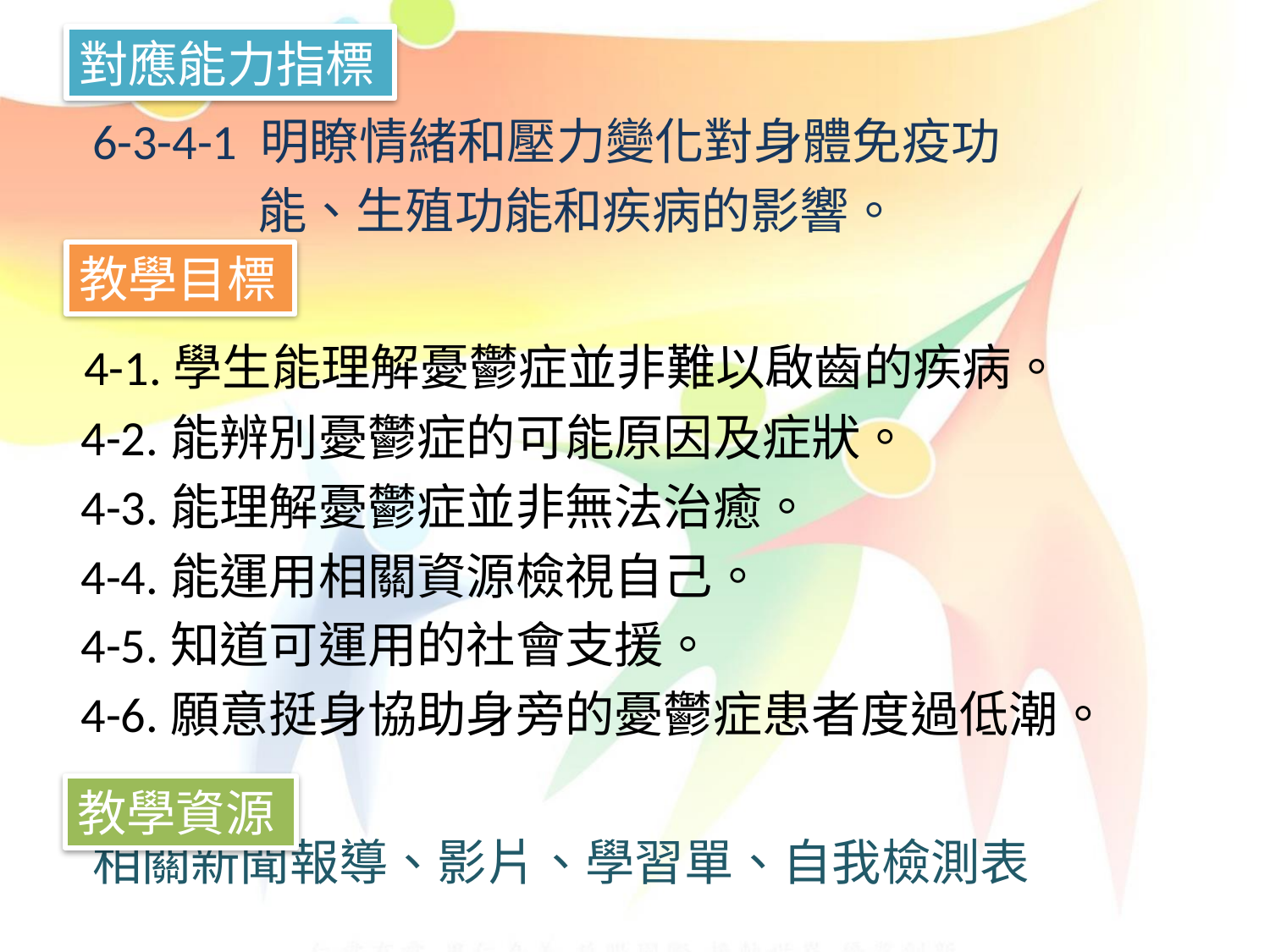

6-3-4-1 明瞭情緒和壓力變化對身體免疫功
                  能、生殖功能和疾病的影響。

   4-1.學生能理解憂鬱症並非難以啟齒的疾病。
   4-2.能辨別憂鬱症的可能原因及症狀。
   4-3.能理解憂鬱症並非無法治癒。
   4-4.能運用相關資源檢視自己。
   4-5.知道可運用的社會支援。
   4-6.願意挺身協助身旁的憂鬱症患者度過低潮。

   相關新聞報導、影片、學習單、自我檢測表
對應能力指標
教學目標
教學資源